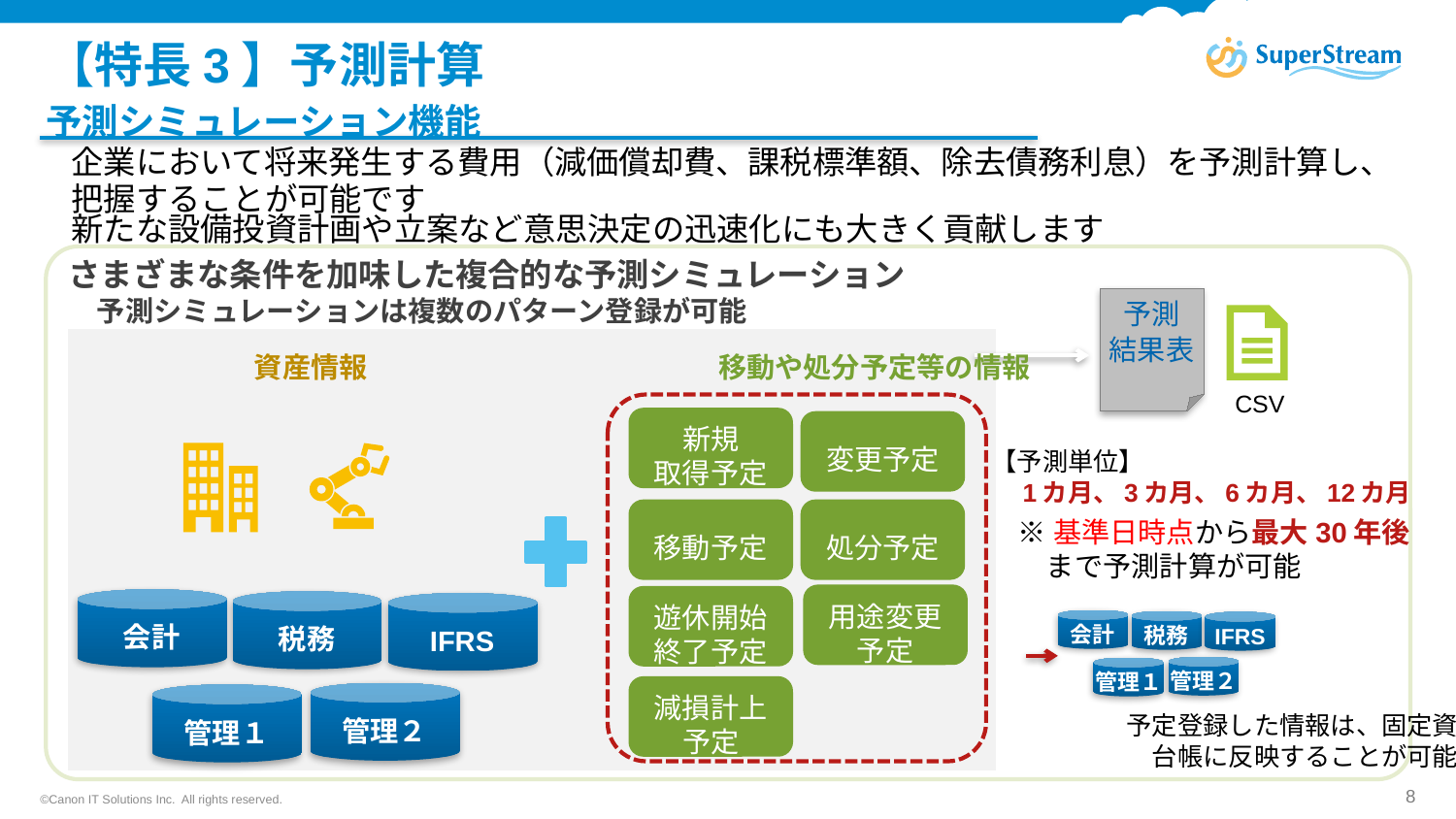

# 【特長3】予測計算
予測シミュレーション機能
企業において将来発生する費用（減価償却費、課税標準額、除去債務利息）を予測計算し、
把握することが可能です
新たな設備投資計画や立案など意思決定の迅速化にも大きく貢献します

さまざまな条件を加味した複合的な予測シミュレーション
　予測シミュレーションは複数のパターン登録が可能
資産情報

会計

税務

IFRS

管理２

管理１

予測
結果表

移動や処分予定等の情報

新規
取得予定
変更予定

移動予定
処分予定

用途変更
予定

遊休開始
終了予定

減損計上
予定
CSV

【予測単位】
　1カ月、3カ月、6カ月、12カ月

※基準日時点から最大30年後
　まで予測計算が可能

会計

税務

IFRS

管理２

管理１
予定登録した情報は、固定資産
台帳に反映することが可能

©Canon IT Solutions Inc.  All rights reserved.
©Canon IT Solutions Inc.  All rights reserved.
8